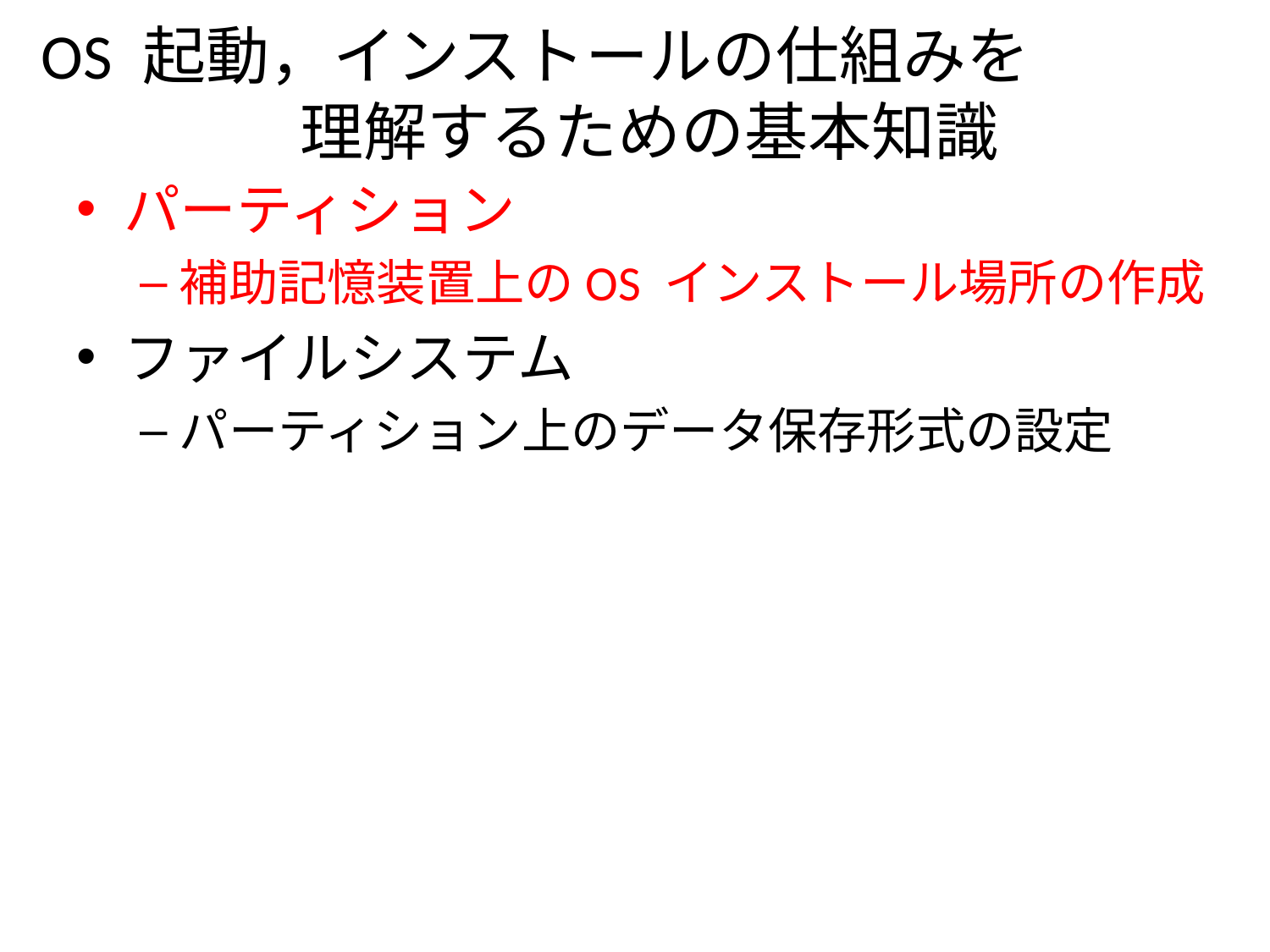

# OS 起動，インストールの仕組みを                 理解するための基本知識
パーティション
補助記憶装置上のOS インストール場所の作成
ファイルシステム
パーティション上のデータ保存形式の設定